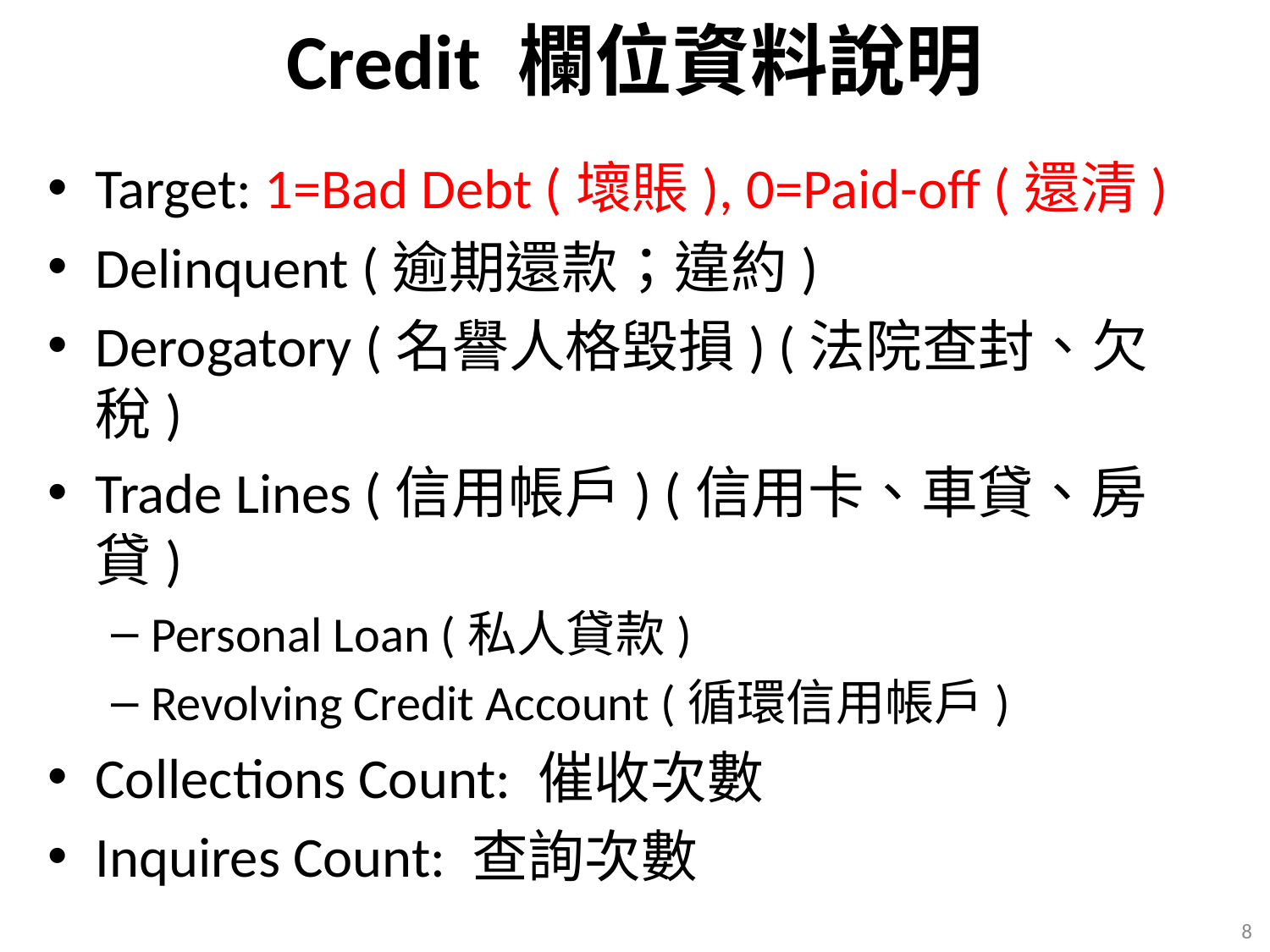

# Credit 欄位資料說明
Target: 1=Bad Debt (壞賬), 0=Paid-off (還清)
Delinquent (逾期還款；違約)
Derogatory (名譽人格毀損) (法院查封、欠稅)
Trade Lines (信用帳戶) (信用卡、車貸、房貸)
Personal Loan (私人貸款)
Revolving Credit Account (循環信用帳戶)
Collections Count: 催收次數
Inquires Count: 查詢次數

8